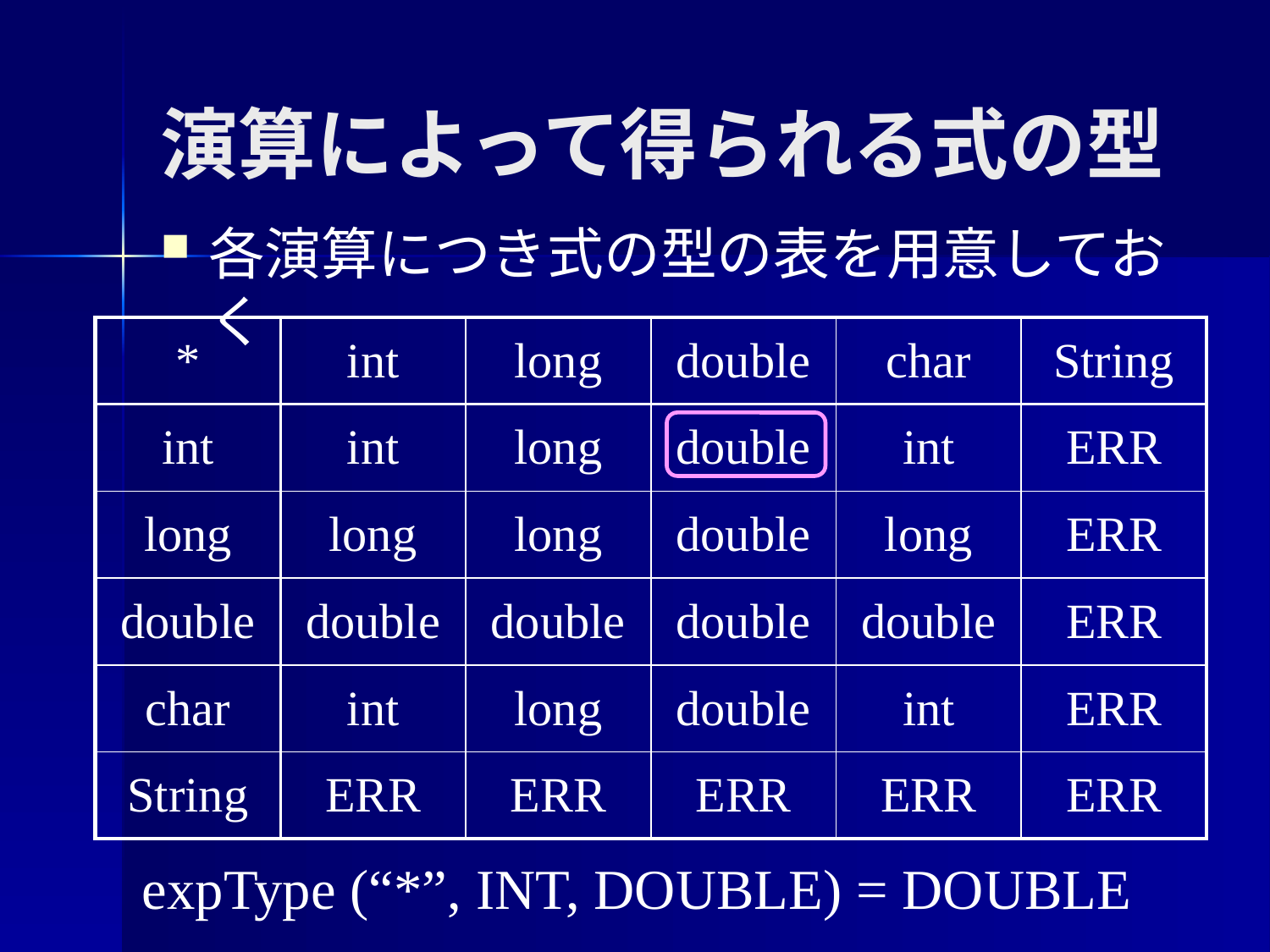

演算によって得られる式の型
各演算につき式の型の表を用意しておく
| \* | int | long | double | char | String |
| --- | --- | --- | --- | --- | --- |
| int | int | long | double | int | ERR |
| long | long | long | double | long | ERR |
| double | double | double | double | double | ERR |
| char | int | long | double | int | ERR |
| String | ERR | ERR | ERR | ERR | ERR |

expType (“*”, INT, DOUBLE) = DOUBLE